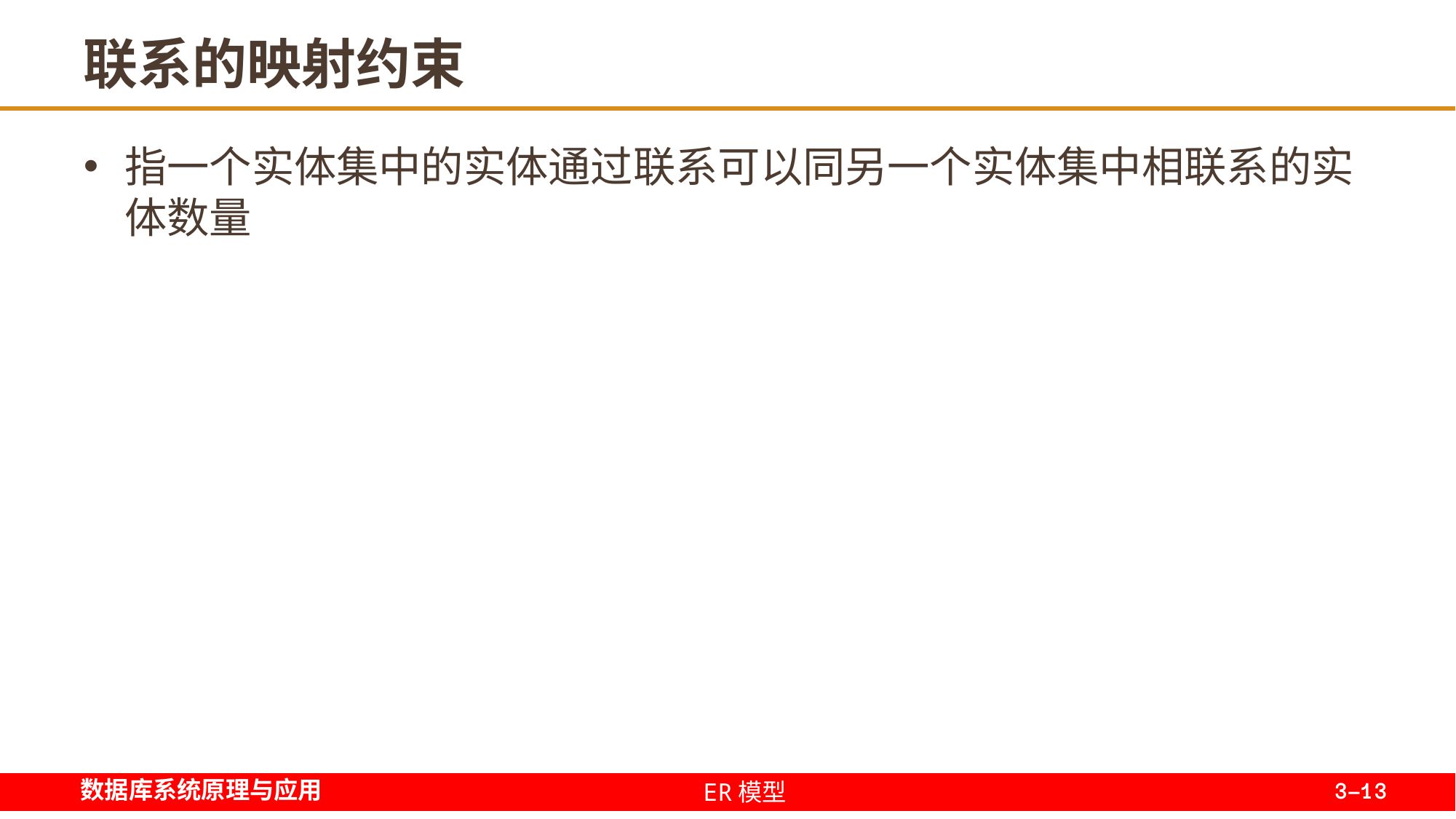

# 联系的映射约束
指一个实体集中的实体通过联系可以同另一个实体集中相联系的实体数量